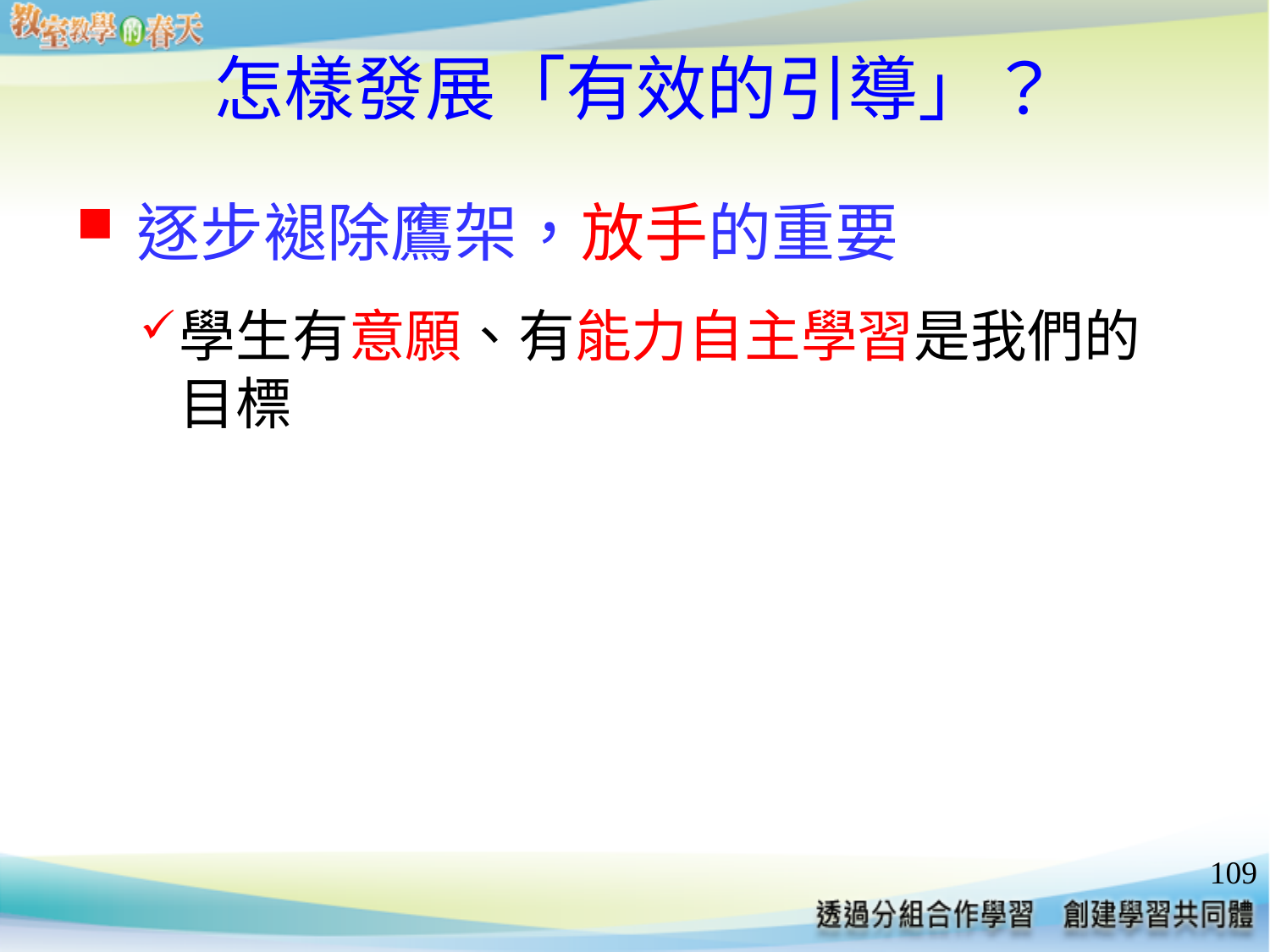

# 怎樣發展「有效的引導」？
逐步褪除鷹架，放手的重要
學生有意願、有能力自主學習是我們的目標
109